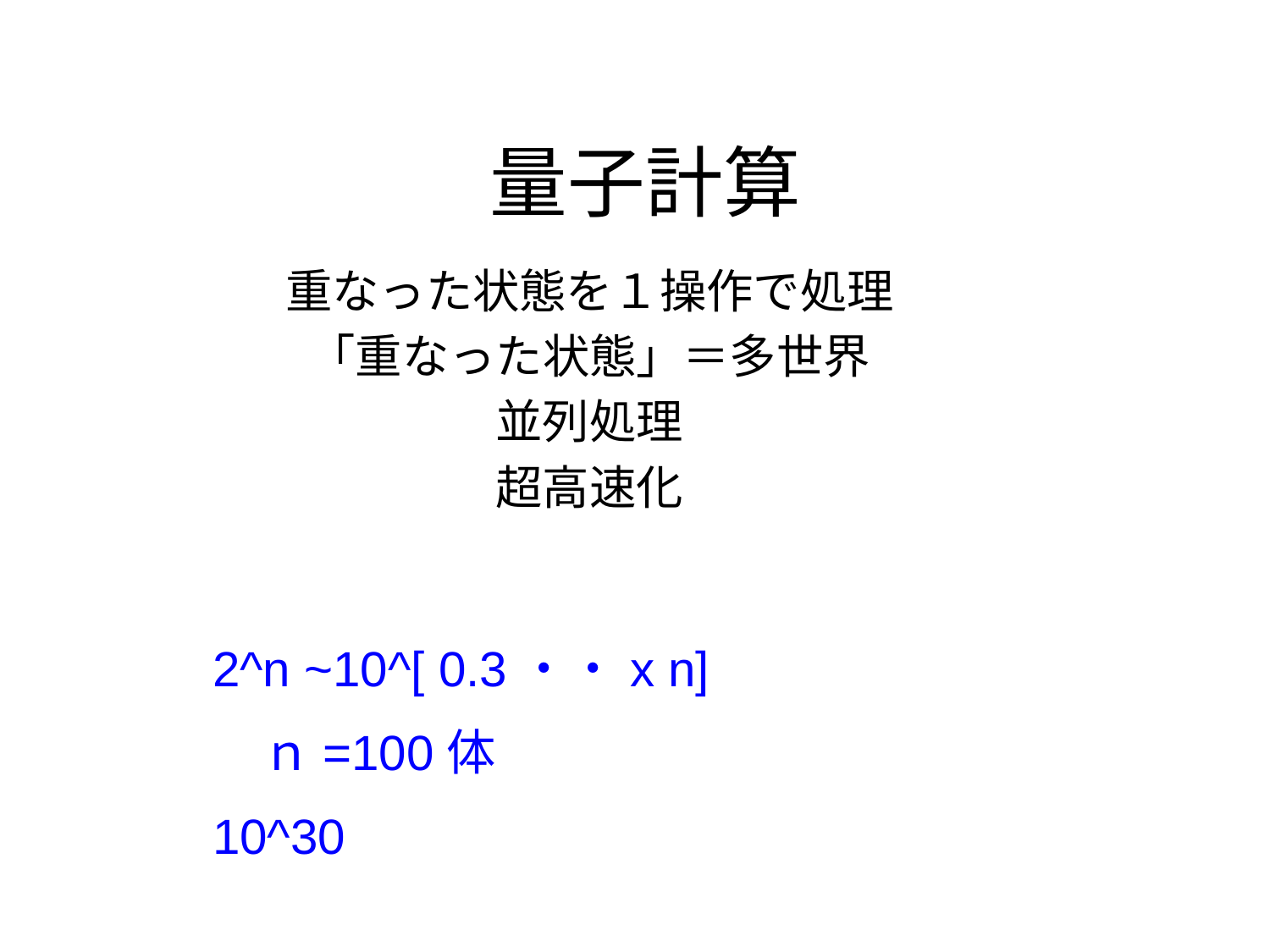

量子計算
重なった状態を１操作で処理
「重なった状態」＝多世界
並列処理
超高速化
2^n ~10^[ 0.3・・x n]
　ｎ=100体
10^30